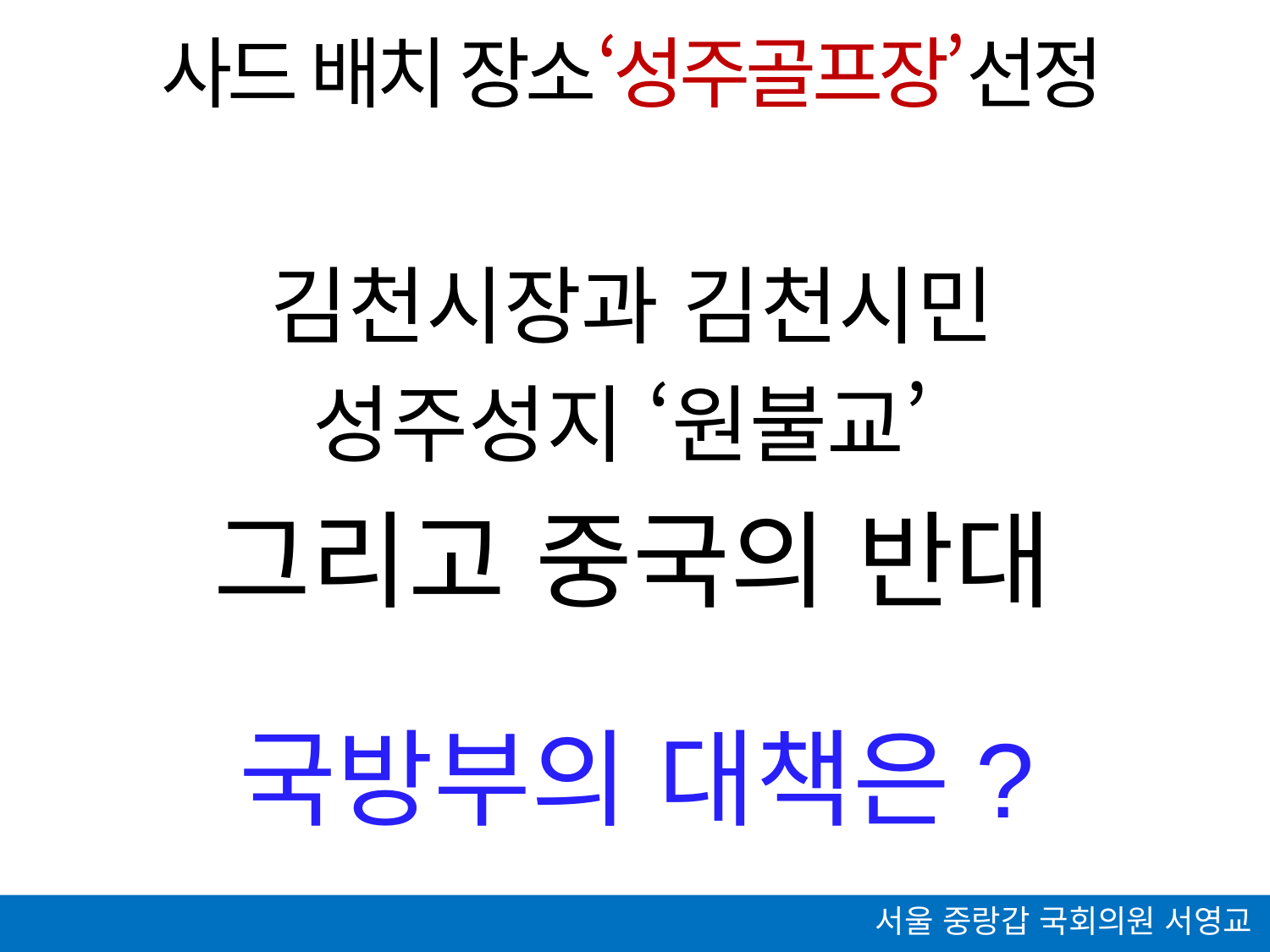

# 사드 배치 장소‘성주골프장’선정
김천시장과 김천시민
성주성지 ‘원불교’
그리고 중국의 반대
국방부의 대책은?

서울 중랑갑 국회의원 서영교